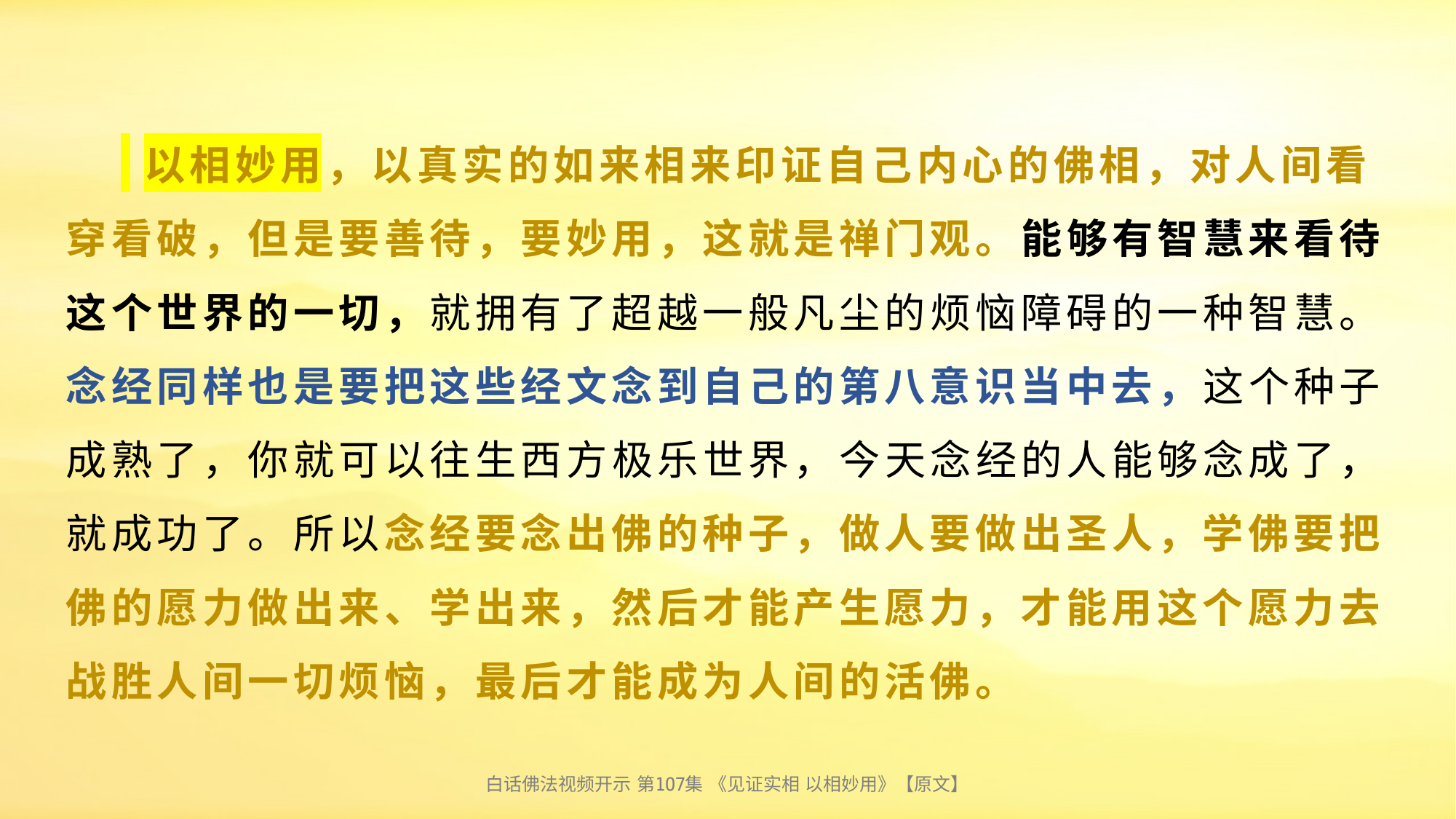

# 以相妙用，以真实的如来相来印证自己内心的佛相，对人间看穿看破，但是要善待，要妙用，这就是禅门观。能够有智慧来看待这个世界的一切，就拥有了超越一般凡尘的烦恼障碍的一种智慧。念经同样也是要把这些经文念到自己的第八意识当中去，这个种子成熟了，你就可以往生西方极乐世界，今天念经的人能够念成了，就成功了。所以念经要念出佛的种子，做人要做出圣人，学佛要把佛的愿力做出来、学出来，然后才能产生愿力，才能用这个愿力去战胜人间一切烦恼，最后才能成为人间的活佛。
白话佛法视频开示 第107集 《见证实相 以相妙用》【原文】